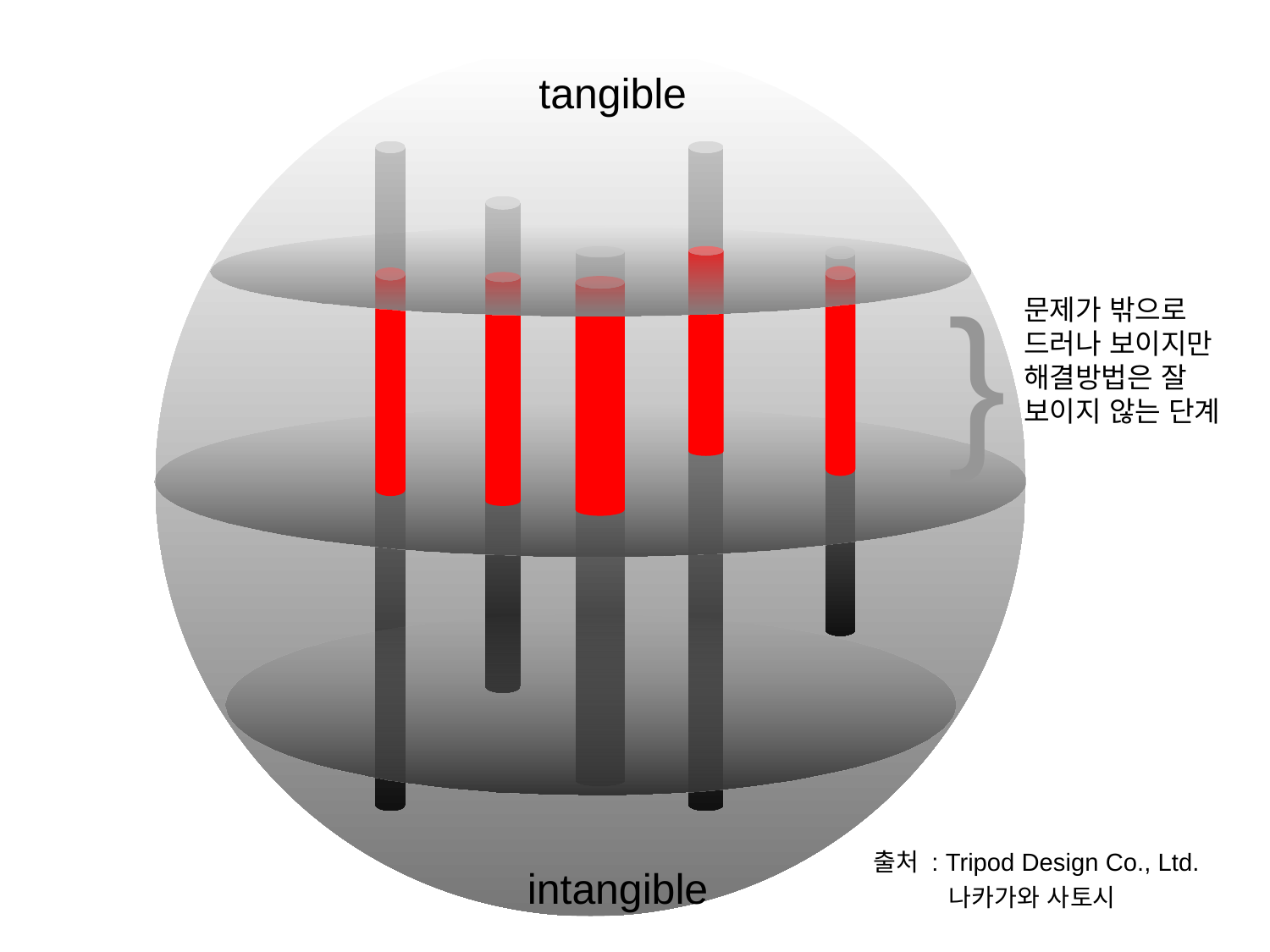

tangible

}

문제가 밖으로 드러나 보이지만 해결방법은 잘 보이지 않는 단계

출처 : Tripod Design Co., Ltd.
          나카가와 사토시
intangible